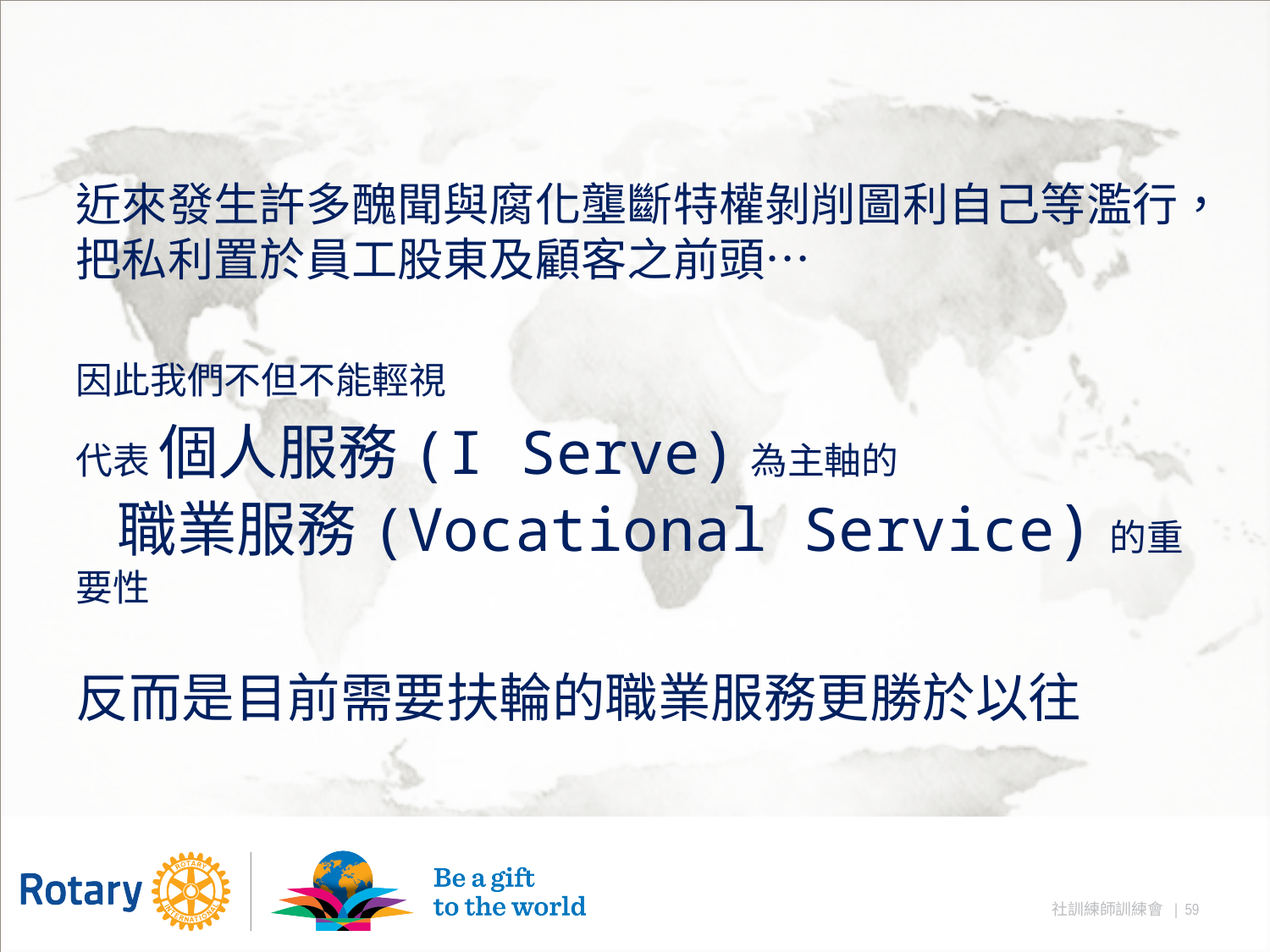

#
近來發生許多醜聞與腐化壟斷特權剝削圖利自己等濫行，把私利置於員工股東及顧客之前頭…

因此我們不但不能輕視
代表 個人服務(I Serve)為主軸的
     職業服務(Vocational Service)的重要性
反而是目前需要扶輪的職業服務更勝於以往